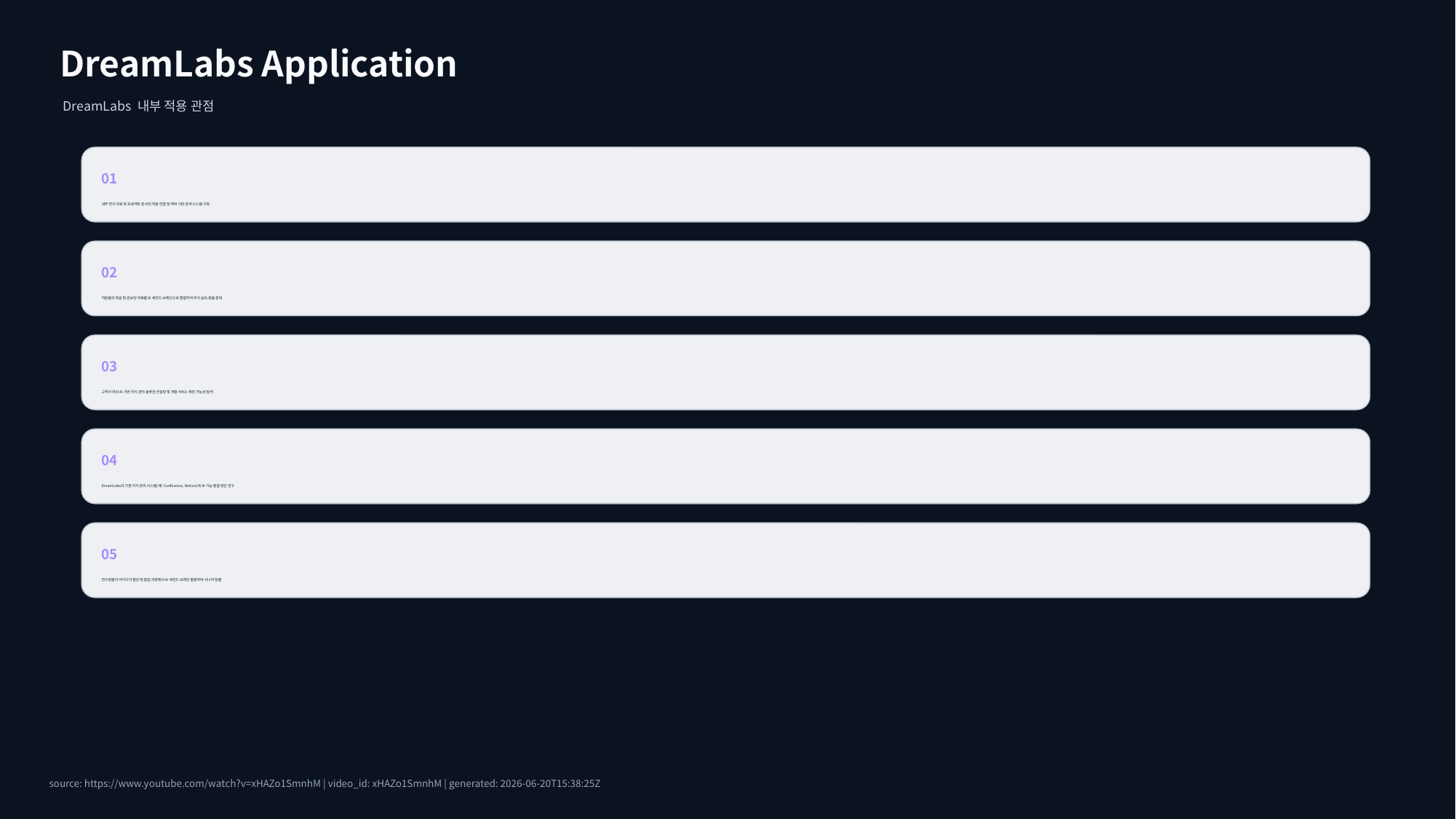

DreamLabs Application
DreamLabs 내부 적용 관점

01
내부 연구 자료 및 프로젝트 문서의 자동 연결 및 맥락 기반 검색 시스템 구축

02
직원들의 학습 및 온보딩 자료를 AI 세컨드 브레인으로 통합하여 지식 습득 효율 증대

03
고객사 대상 AI 기반 지식 관리 솔루션 컨설팅 및 개발 서비스 확장 가능성 탐색

04
DreamLabs의 기존 지식 관리 시스템(예: Confluence, Notion)에 AI 기능 통합 방안 연구

05
연구원들의 아이디어 발상 및 협업 과정에서 AI 세컨드 브레인 활용하여 시너지 창출
source: https://www.youtube.com/watch?v=xHAZo1SmnhM | video_id: xHAZo1SmnhM | generated: 2026-06-20T15:38:25Z